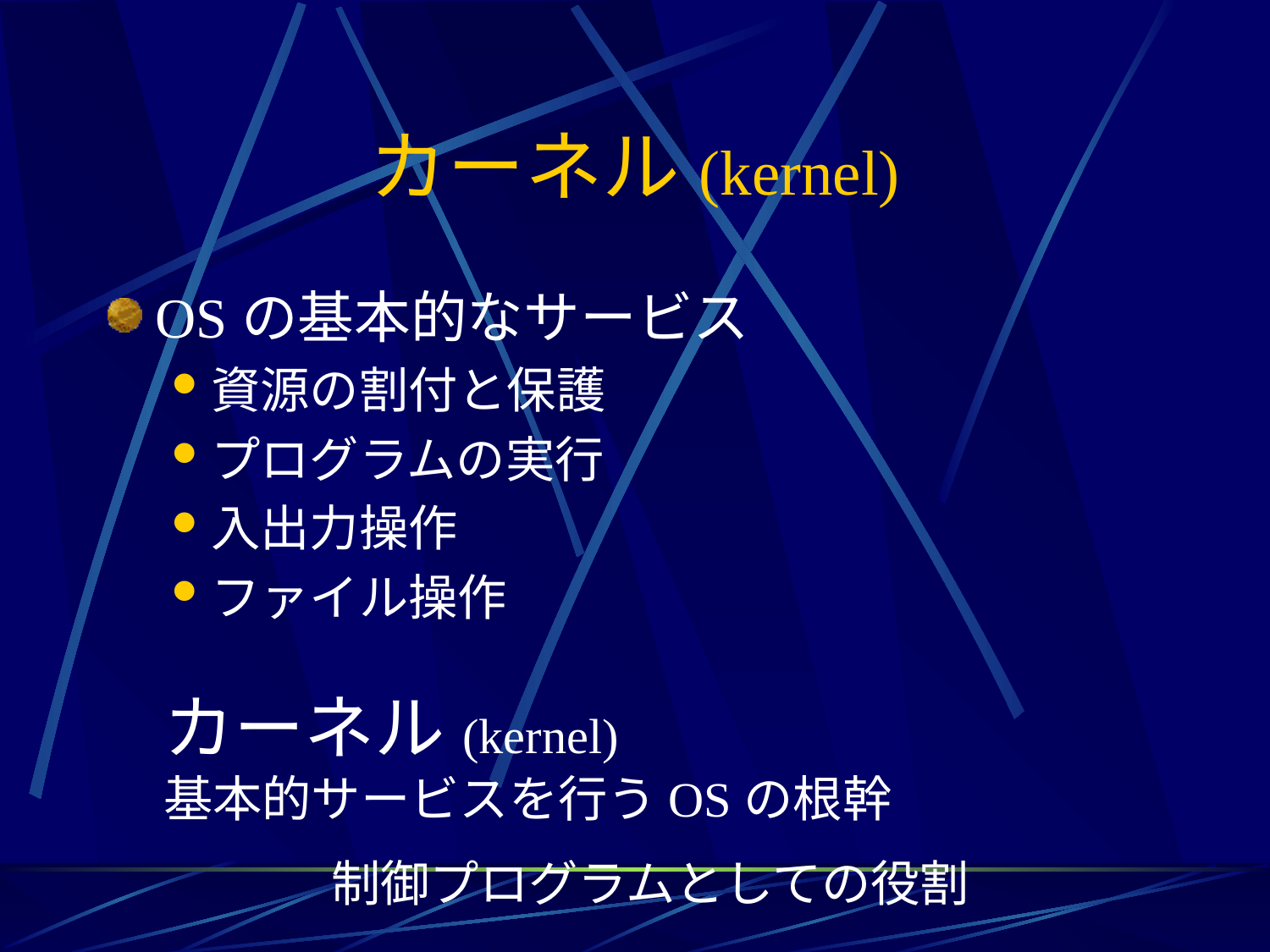

# カーネル(kernel)
OSの基本的なサービス
資源の割付と保護
プログラムの実行
入出力操作
ファイル操作
カーネル(kernel)
基本的サービスを行うOSの根幹
制御プログラムとしての役割